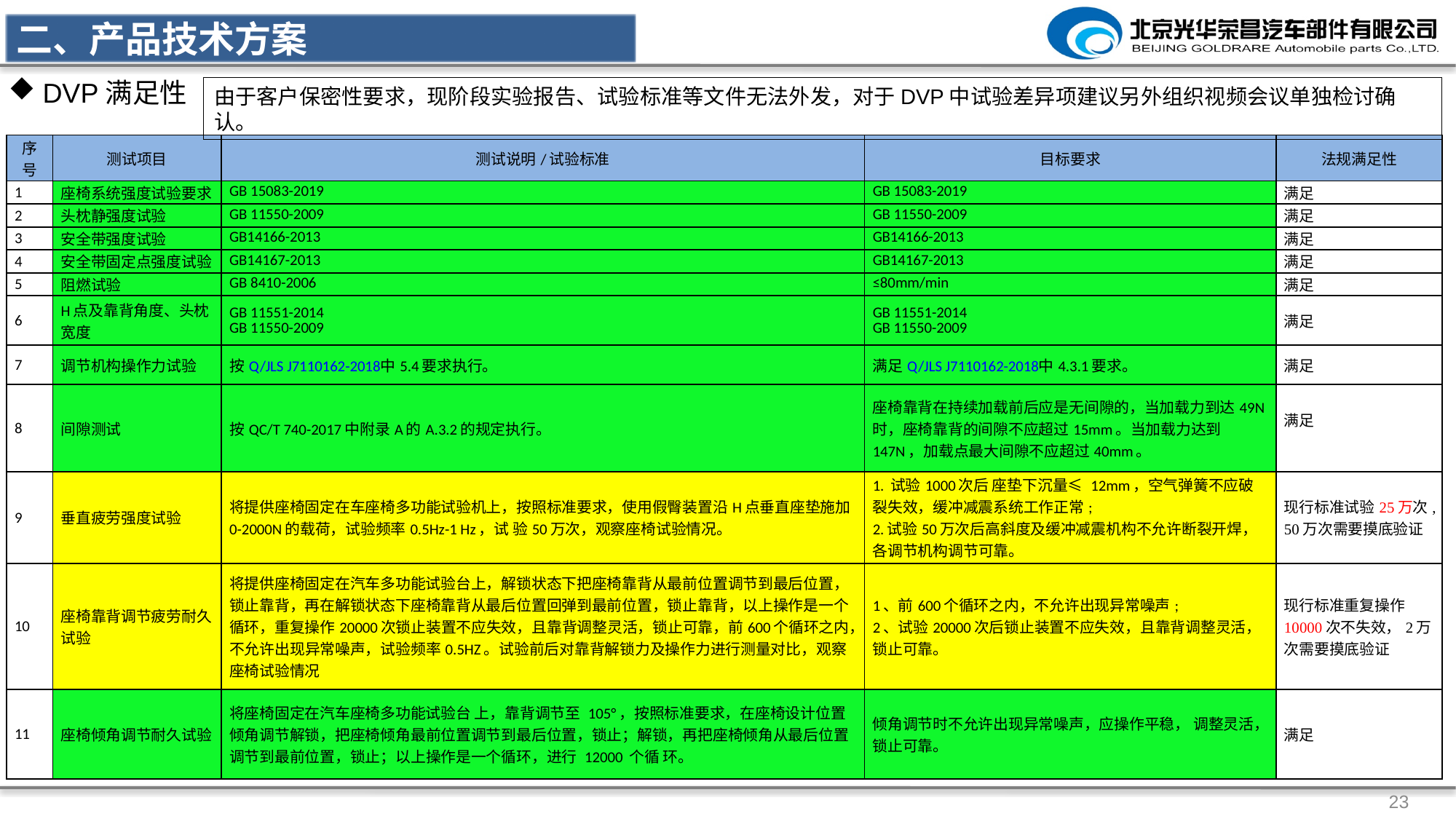

二、产品技术方案
DVP满足性
由于客户保密性要求，现阶段实验报告、试验标准等文件无法外发，对于DVP中试验差异项建议另外组织视频会议单独检讨确认。
| 序号 | 测试项目 | 测试说明/试验标准 | 目标要求 | 法规满足性 |
| --- | --- | --- | --- | --- |
| 1 | 座椅系统强度试验要求 | GB 15083-2019 | GB 15083-2019 | 满足 |
| 2 | 头枕静强度试验 | GB 11550-2009 | GB 11550-2009 | 满足 |
| 3 | 安全带强度试验 | GB14166-2013 | GB14166-2013 | 满足 |
| 4 | 安全带固定点强度试验 | GB14167-2013 | GB14167-2013 | 满足 |
| 5 | 阻燃试验 | GB 8410-2006 | ≤80mm/min | 满足 |
| 6 | H点及靠背角度、头枕宽度 | GB 11551-2014 GB 11550-2009 | GB 11551-2014 GB 11550-2009 | 满足 |
| 7 | 调节机构操作力试验 | 按Q/JLS J7110162-2018中5.4要求执行。 | 满足Q/JLS J7110162-2018中4.3.1要求。 | 满足 |
| 8 | 间隙测试 | 按QC/T 740-2017中附录A的A.3.2的规定执行。 | 座椅靠背在持续加载前后应是无间隙的，当加载力到达49N时，座椅靠背的间隙不应超过15mm。当加载力达到147N，加载点最大间隙不应超过40mm。 | 满足 |
| 9 | 垂直疲劳强度试验 | 将提供座椅固定在车座椅多功能试验机上，按照标准要求，使用假臀装置沿H点垂直座垫施加 0-2000N的载荷，试验频率0.5Hz-1 Hz，试 验50万次，观察座椅试验情况。 | 1. 试验1000次后 座垫下沉量≤ 12mm，空气弹簧不应破裂失效，缓冲减震系统工作正常; 2.试验50万次后高斜度及缓冲减震机构不允许断裂开焊，各调节机构调节可靠。 | 现行标准试验25万次,50万次需要摸底验证 |
| 10 | 座椅靠背调节疲劳耐久试验 | 将提供座椅固定在汽车多功能试验台上，解锁状态下把座椅靠背从最前位置调节到最后位置，锁止靠背，再在解锁状态下座椅靠背从最后位置回弹到最前位置，锁止靠背，以上操作是一个循环，重复操作20000次锁止装置不应失效，且靠背调整灵活，锁止可靠，前600个循环之内，不允许出现异常噪声，试验频率0.5HZ。试验前后对靠背解锁力及操作力进行测量对比，观察座椅试验情况 | 1、前600个循环之内，不允许出现异常噪声; 2、试验20000次后锁止装置不应失效，且靠背调整灵活，锁止可靠。 | 现行标准重复操作10000次不失效，2万次需要摸底验证 |
| 11 | 座椅倾角调节耐久试验 | 将座椅固定在汽车座椅多功能试验台 上，靠背调节至 105°，按照标准要求，在座椅设计位置倾角调节解锁，把座椅倾角最前位置调节到最后位置，锁止；解锁，再把座椅倾角从最后位置调节到最前位置，锁止；以上操作是一个循环，进行 12000 个循 环。 | 倾角调节时不允许出现异常噪声，应操作平稳， 调整灵活，锁止可靠。 | 满足 |